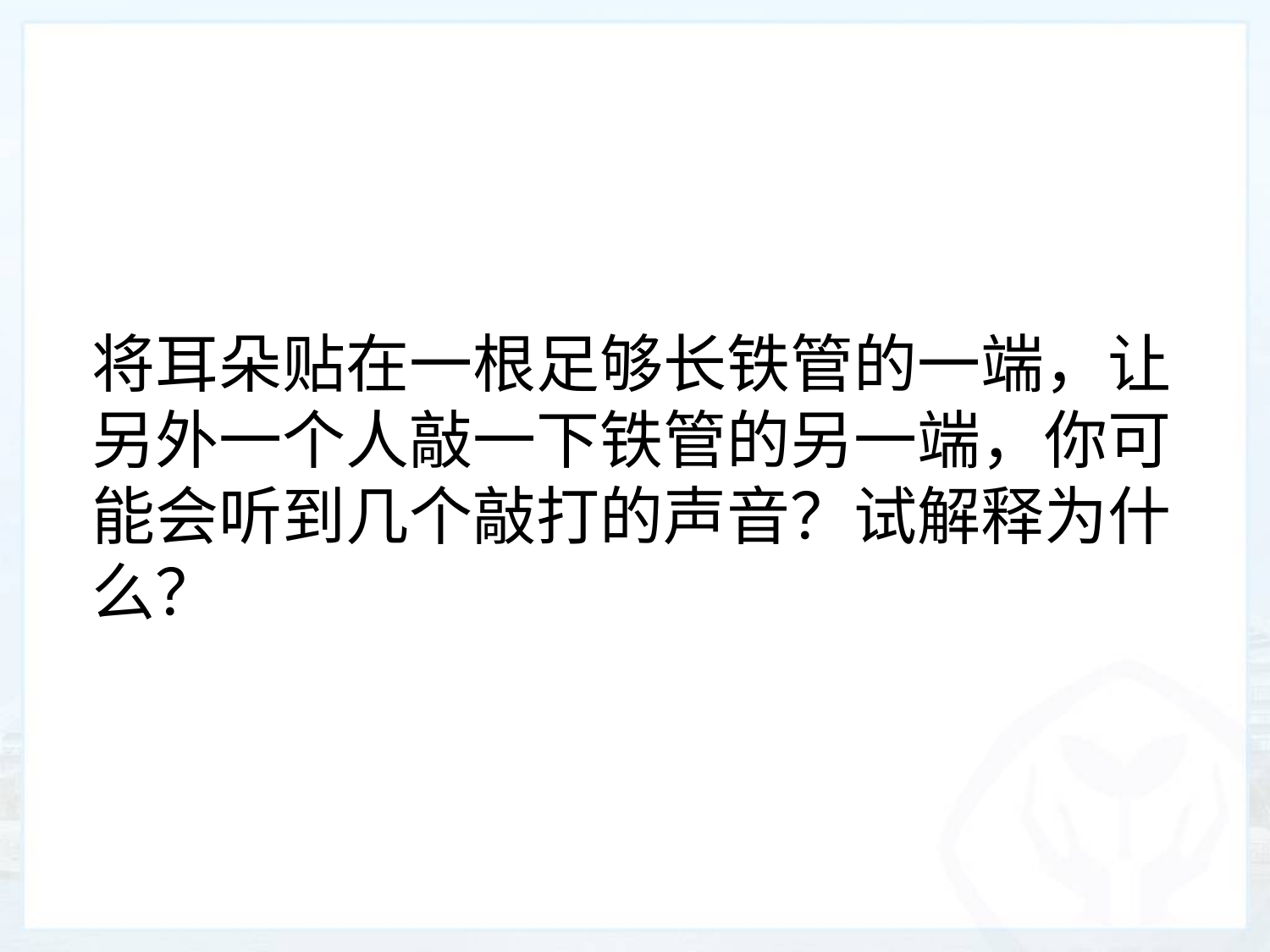

将耳朵贴在一根足够长铁管的一端，让另外一个人敲一下铁管的另一端，你可能会听到几个敲打的声音？试解释为什么？